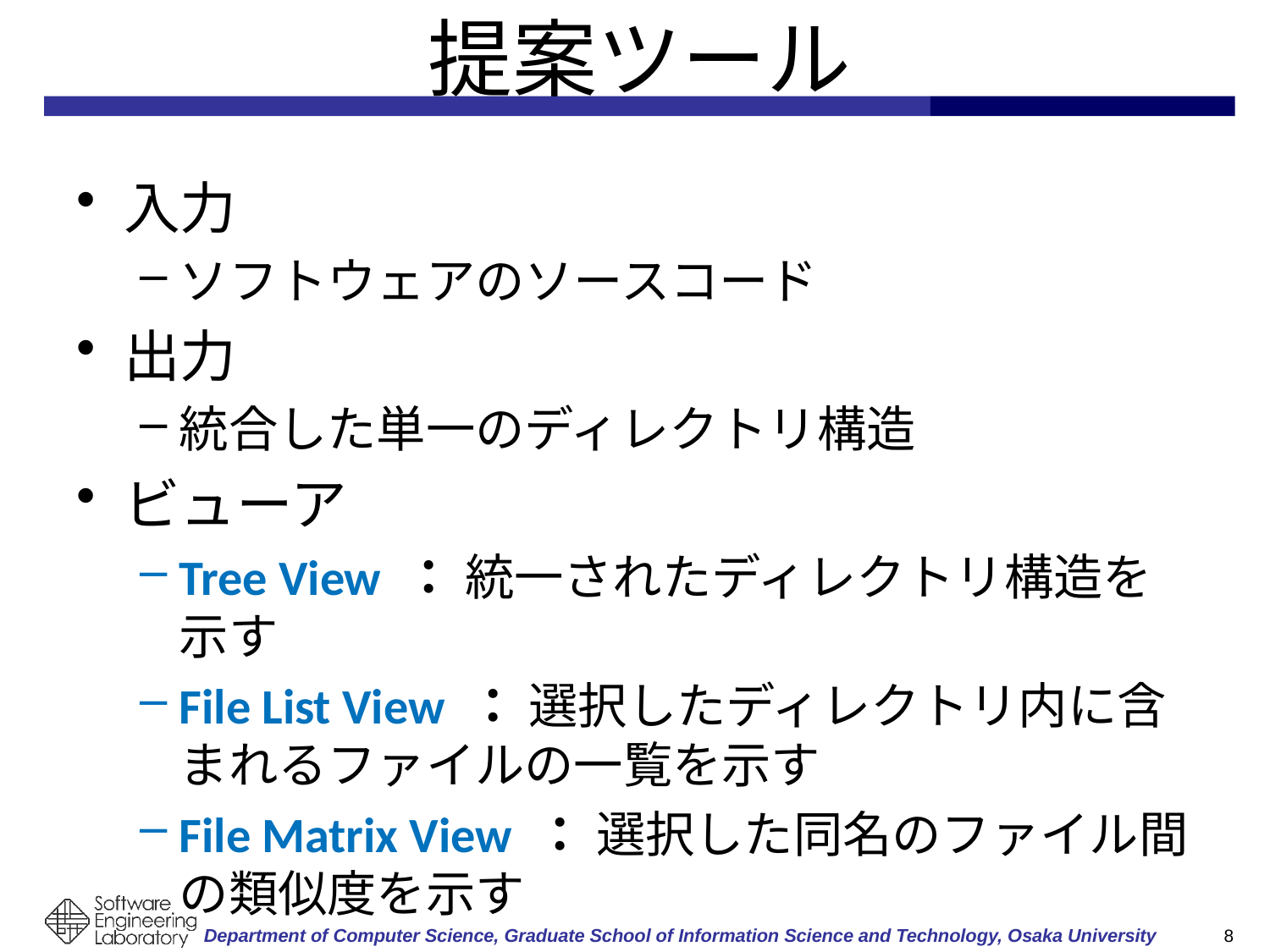

# 提案ツール
入力
ソフトウェアのソースコード
出力
統合した単一のディレクトリ構造
ビューア
Tree View ： 統一されたディレクトリ構造を示す
File List View ： 選択したディレクトリ内に含まれるファイルの一覧を示す
File Matrix View ： 選択した同名のファイル間の類似度を示す
8